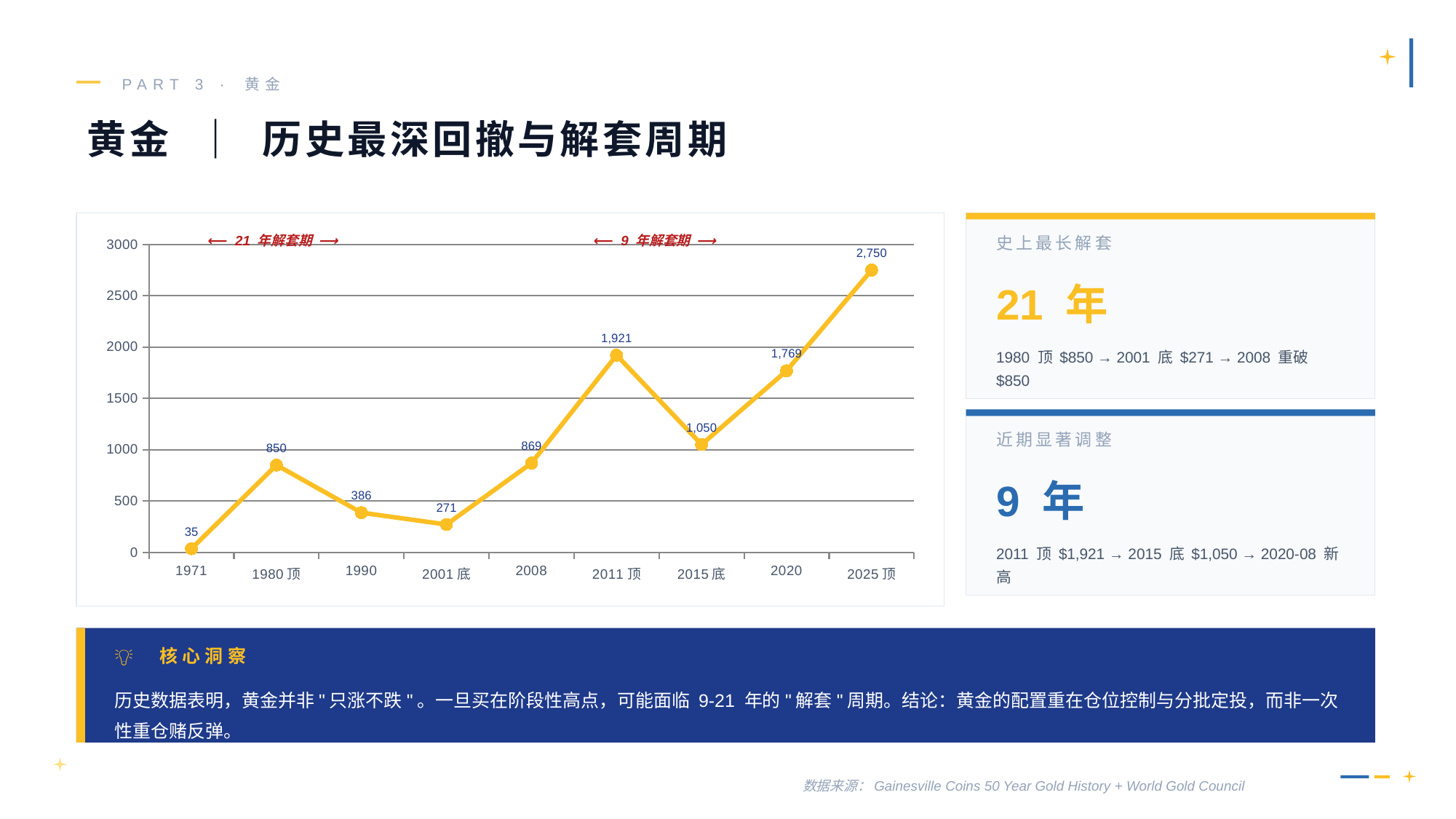

PART 3 · 黄金

黄金  ｜  历史最深回撤与解套周期

⟵  21 年解套期  ⟶
⟵  9 年解套期  ⟶
史上最长解套

### Chart

| Category | 黄金价格 USD/oz |
|---|---|
| 1971 | 35.0 |
| 1980顶 | 850.0 |
| 1990 | 386.0 |
| 2001底 | 271.0 |
| 2008 | 869.0 |
| 2011顶 | 1921.0 |
| 2015底 | 1050.0 |
| 2020 | 1769.0 |
| 2025顶 | 2750.0 |
21 年
1980 顶 $850 → 2001 底 $271 → 2008 重破 $850

近期显著调整
9 年
2011 顶 $1,921 → 2015 底 $1,050 → 2020-08 新高

💡  核心洞察
历史数据表明，黄金并非"只涨不跌"。一旦买在阶段性高点，可能面临 9-21 年的"解套"周期。结论：黄金的配置重在仓位控制与分批定投，而非一次性重仓赌反弹。

数据来源：Gainesville Coins 50 Year Gold History + World Gold Council